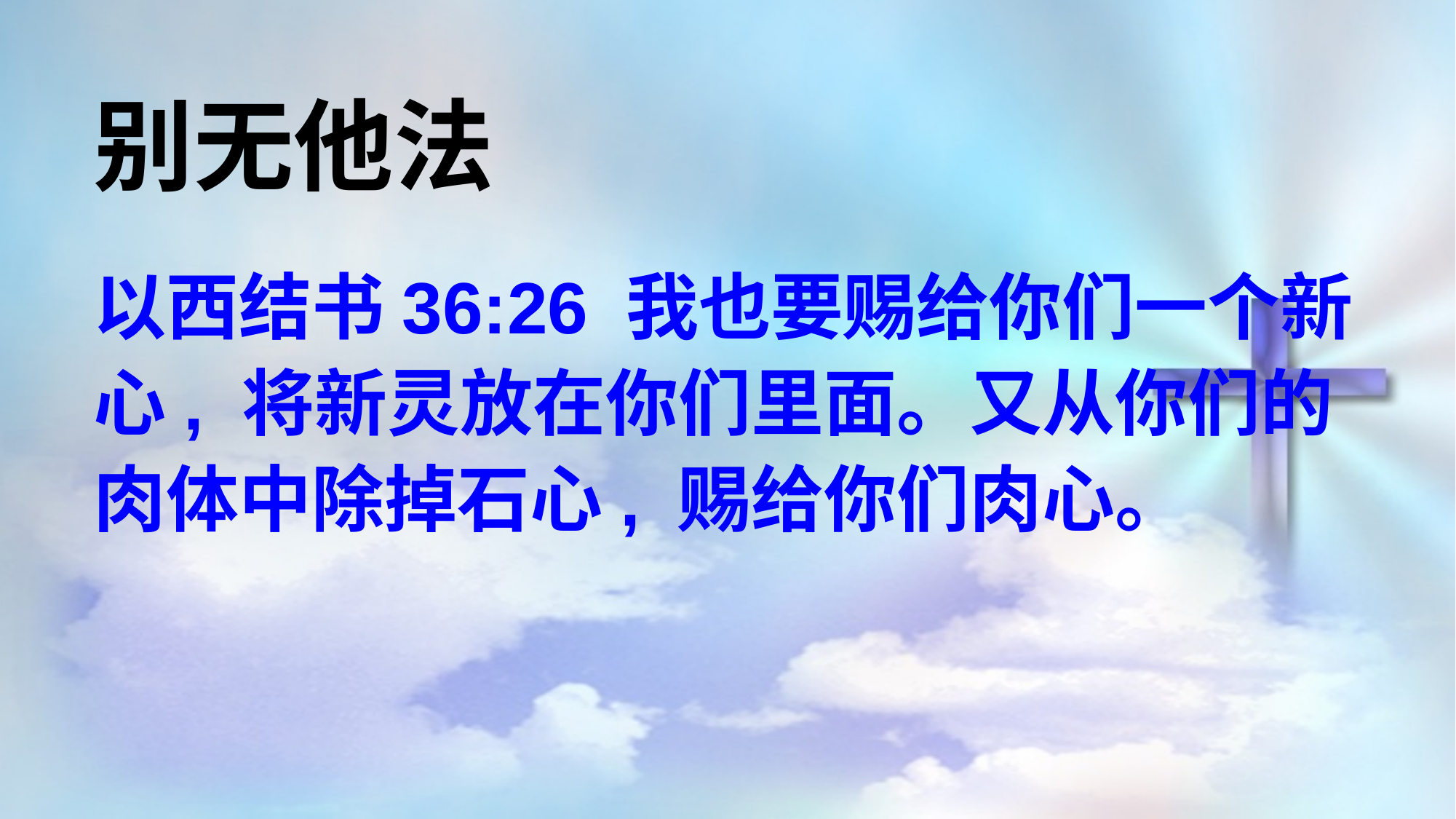

别无他法

以西结书36:26 我也要赐给你们一个新心, 将新灵放在你们里面。又从你们的肉体中除掉石心, 赐给你们肉心。